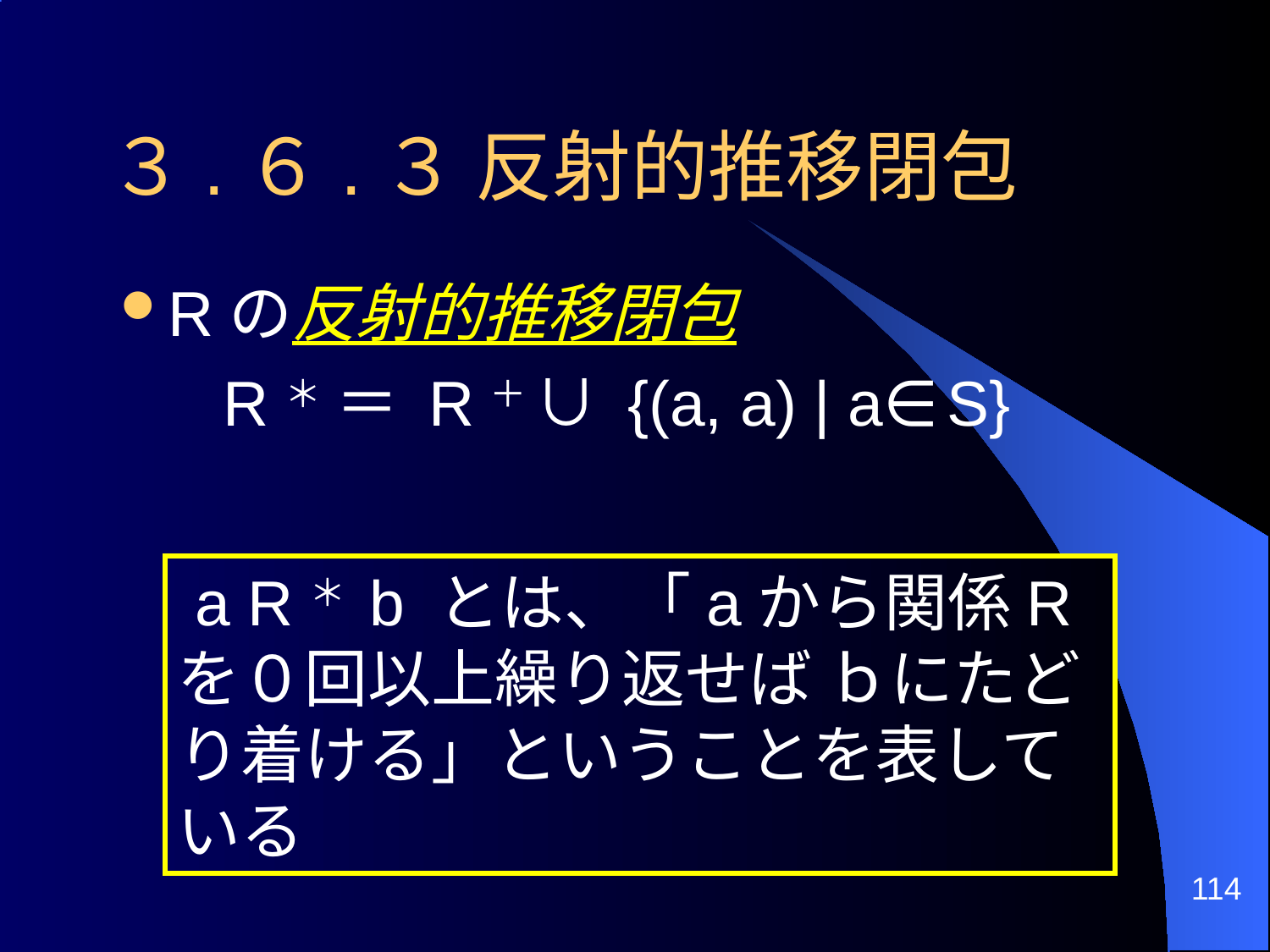

# ３.６.３ 反射的推移閉包
Rの反射的推移閉包
	R＊ ＝ R＋ ∪ {(a, a) | a∈S}
 a R＊ b とは、「aから関係Rを０回以上繰り返せば ｂにたどり着ける」ということを表している
114